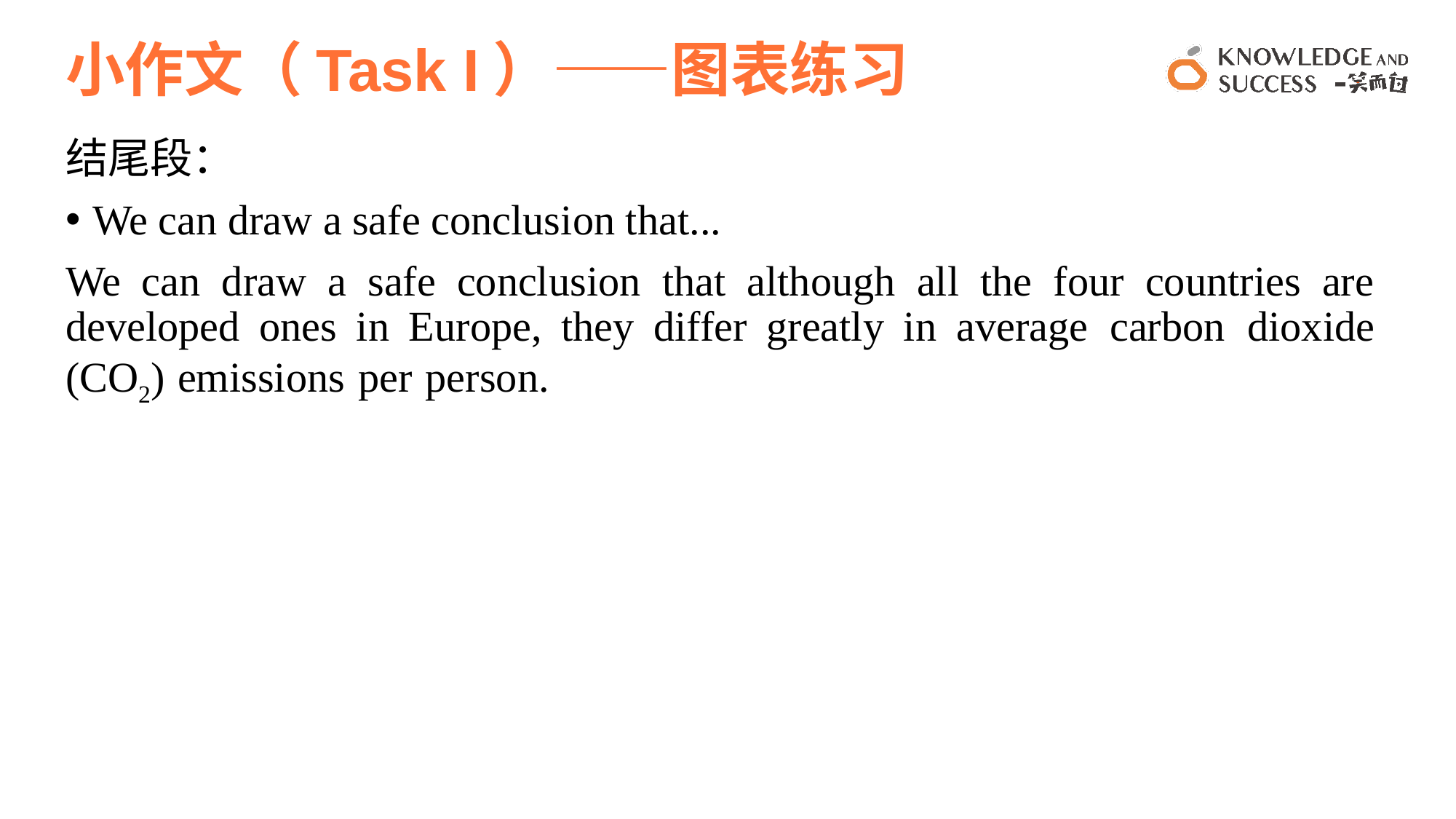

# 小作文（Task I）——图表练习
结尾段：
We can draw a safe conclusion that...
We can draw a safe conclusion that although all the four countries are developed ones in Europe, they differ greatly in average carbon dioxide (CO2) emissions per person.

24